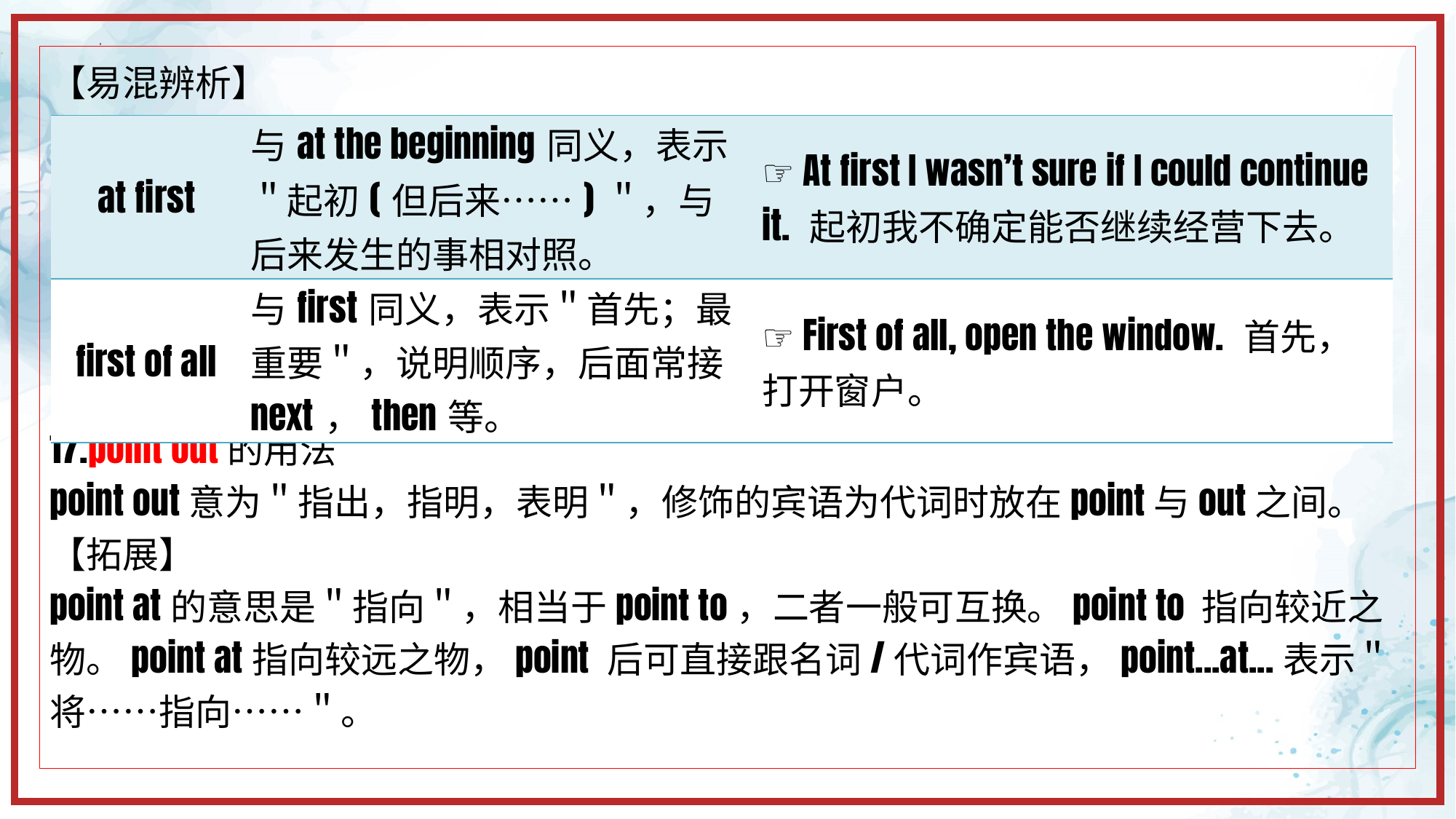

【易混辨析】

17.point out的用法
point out意为＂指出，指明，表明＂，修饰的宾语为代词时放在point与out之间。
【拓展】
point at的意思是＂指向＂，相当于point to，二者一般可互换。point to 指向较近之物。point at指向较远之物，point 后可直接跟名词/代词作宾语，point...at...表示＂将……指向……＂。

| at first | 与at the beginning同义，表示＂起初(但后来……)＂，与后来发生的事相对照。 | ☞ At first I wasn’t sure if I could continue it. 起初我不确定能否继续经营下去。 |
| --- | --- | --- |
| first of all | 与first同义，表示＂首先；最重要＂，说明顺序，后面常接next，then等。 | ☞ First of all, open the window. 首先，打开窗户。 |